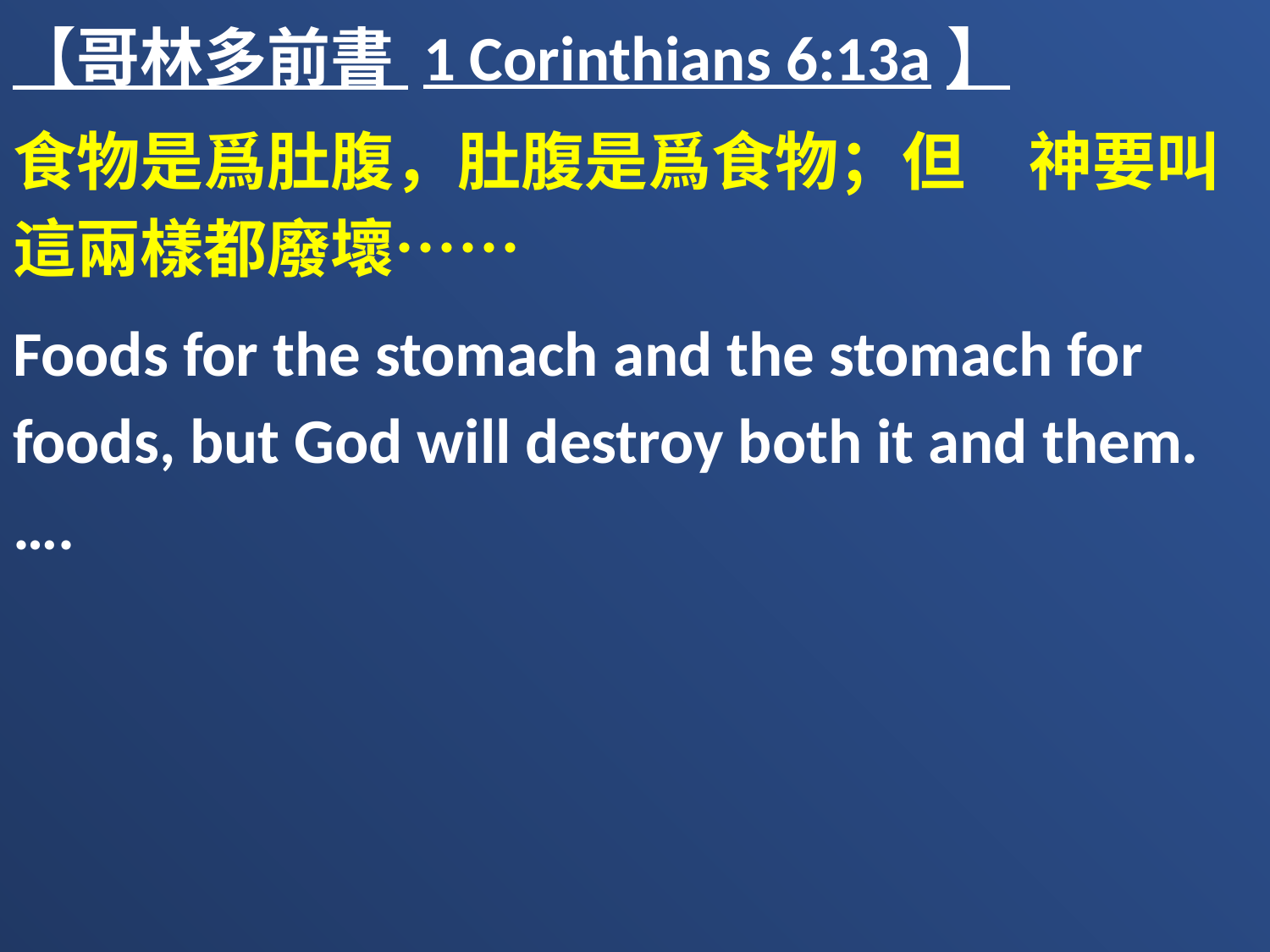

【哥林多前書 1 Corinthians 6:13a】
食物是爲肚腹，肚腹是爲食物；但　神要叫這兩樣都廢壞……
Foods for the stomach and the stomach for foods, but God will destroy both it and them. ….